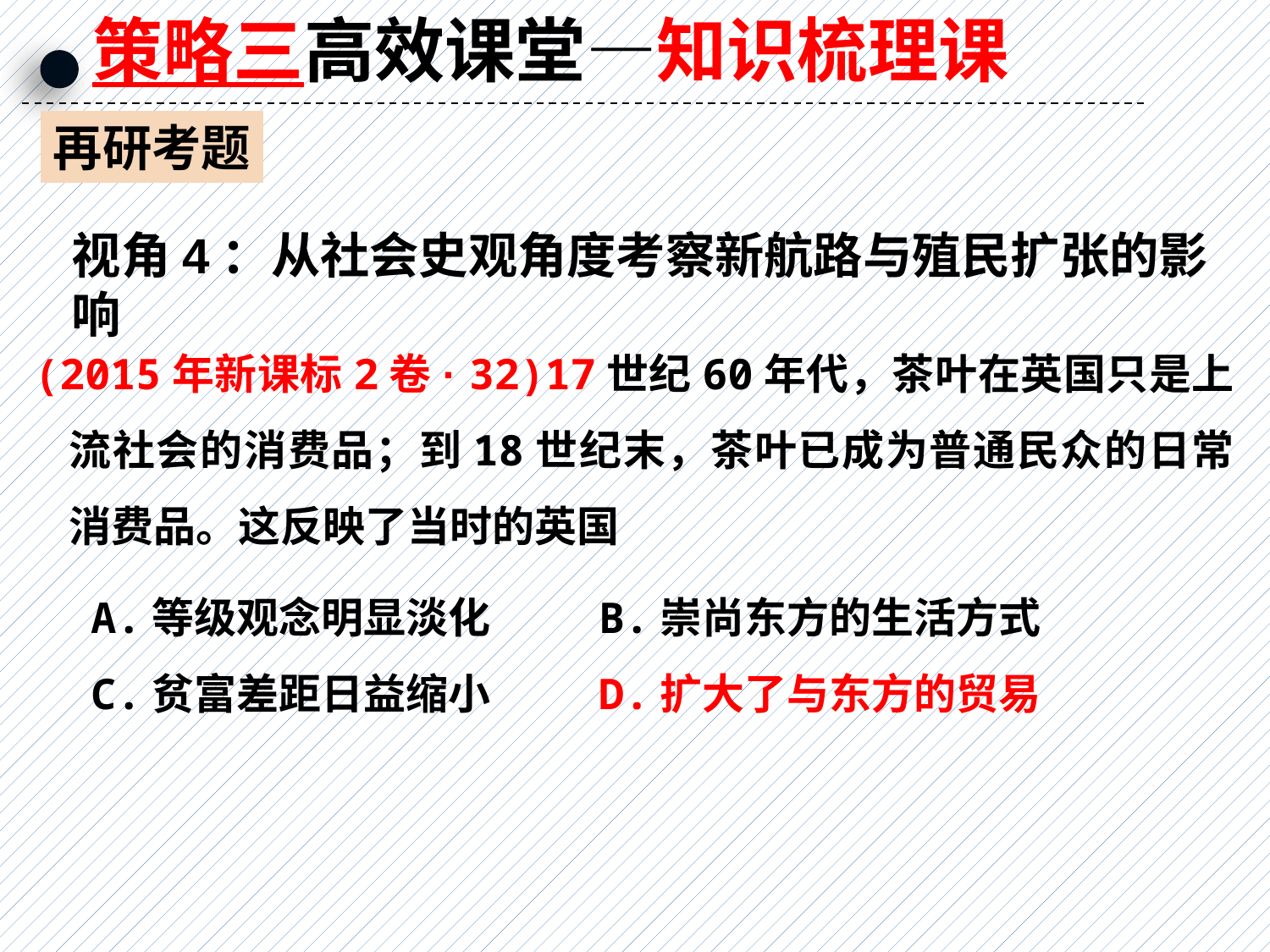

策略三高效课堂—知识梳理课

再研考题
视角4：从社会史观角度考察新航路与殖民扩张的影响
(2015年新课标2卷· 32)17世纪60年代，茶叶在英国只是上流社会的消费品；到18世纪末，茶叶已成为普通民众的日常消费品。这反映了当时的英国
A.等级观念明显淡化 	B.崇尚东方的生活方式
C.贫富差距日益缩小 	D.扩大了与东方的贸易